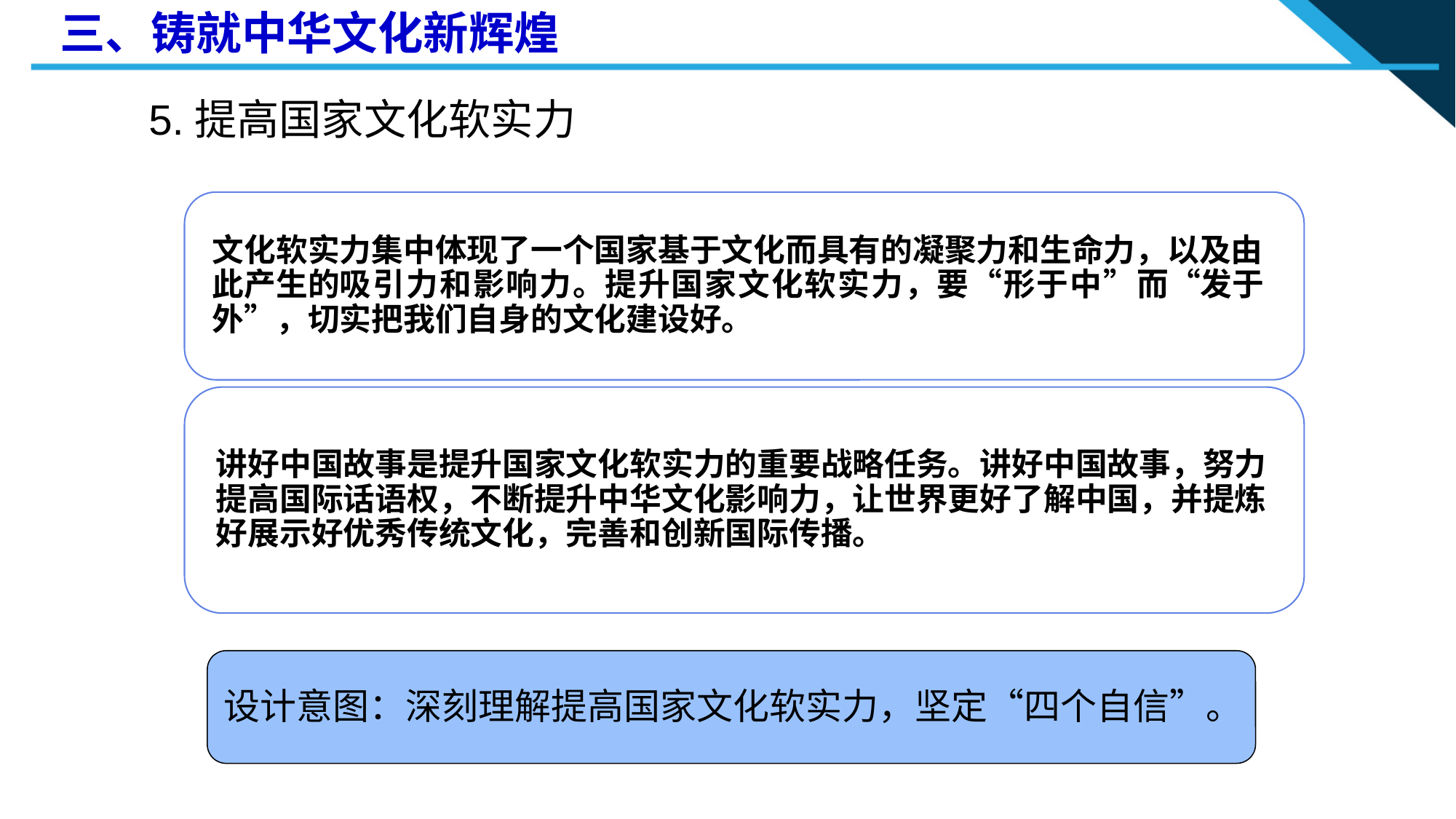

三、铸就中华文化新辉煌
5.提高国家文化软实力
文化软实力集中体现了一个国家基于文化而具有的凝聚力和生命力，以及由此产生的吸引力和影响力。提升国家文化软实力，要“形于中”而“发于外”，切实把我们自身的文化建设好。
讲好中国故事是提升国家文化软实力的重要战略任务。讲好中国故事，努力提高国际话语权，不断提升中华文化影响力，让世界更好了解中国，并提炼好展示好优秀传统文化，完善和创新国际传播。
设计意图：深刻理解提高国家文化软实力，坚定“四个自信”。